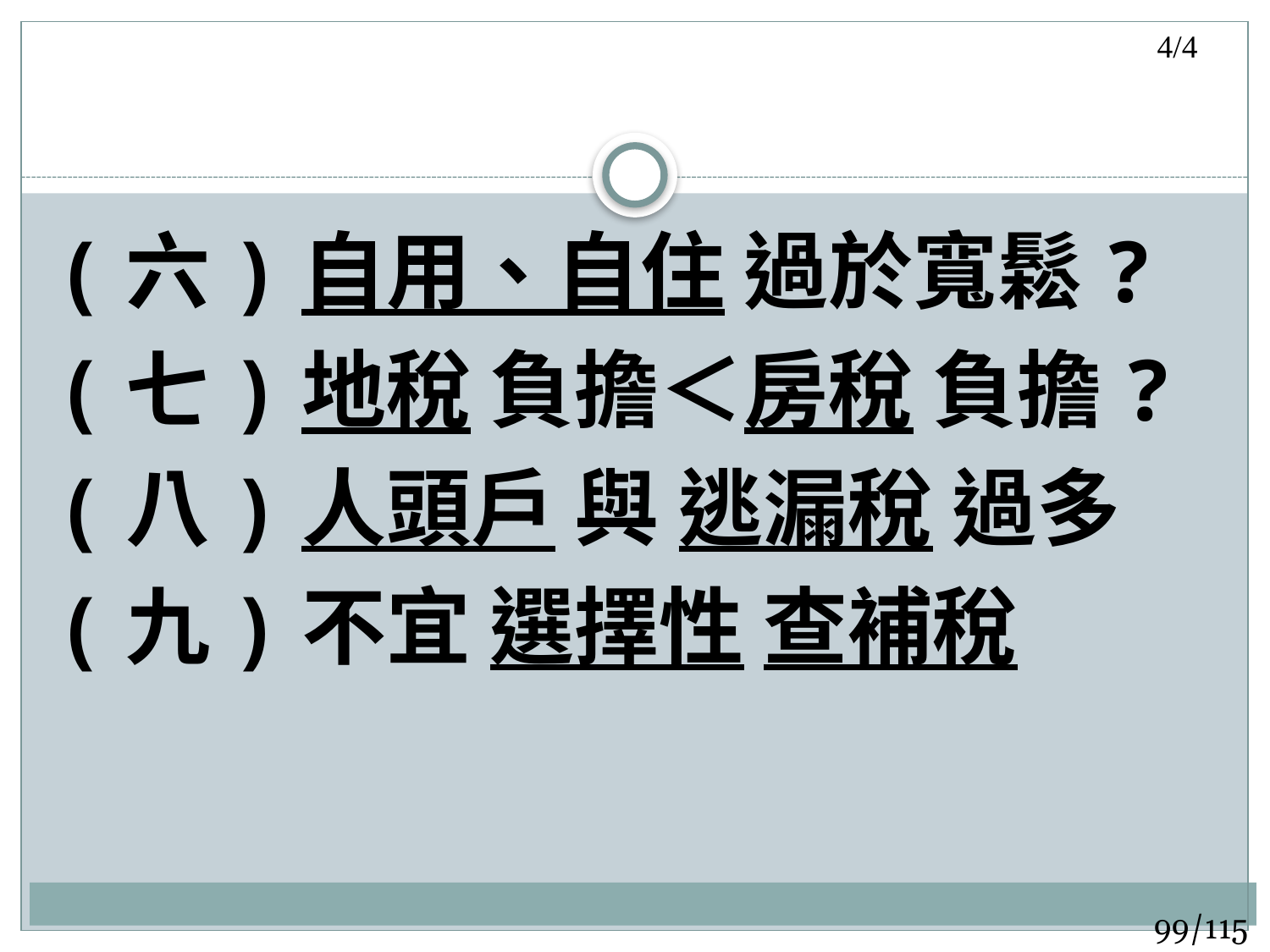

4/4
#

(六)自用、自住 過於寬鬆?
(七)地稅 負擔＜房稅 負擔?
(八)人頭戶 與 逃漏稅 過多
(九)不宜 選擇性 查補稅